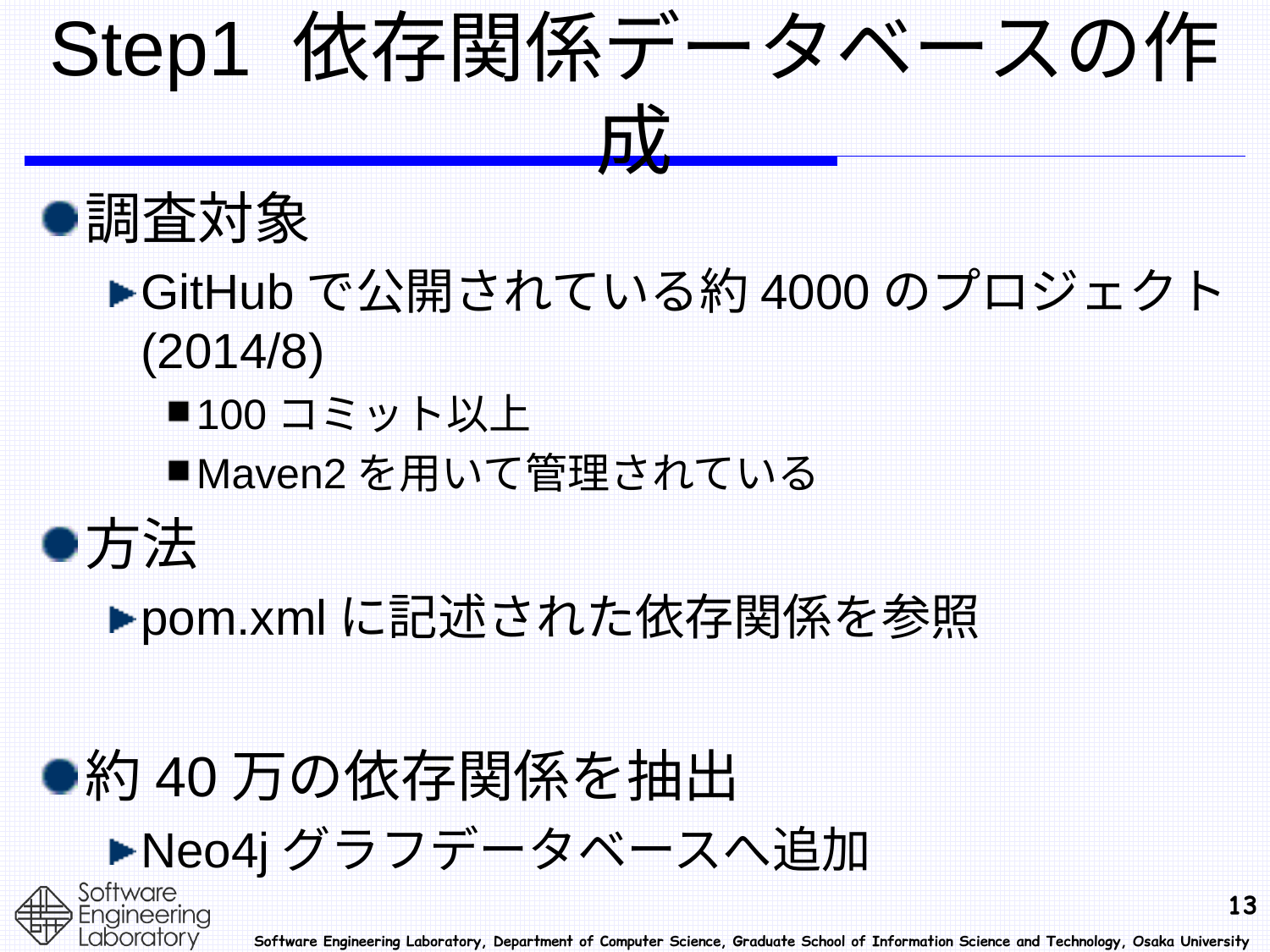

# Step1 依存関係データベースの作成
調査対象
GitHubで公開されている約4000のプロジェクト(2014/8)
100コミット以上
Maven2を用いて管理されている
方法
pom.xmlに記述された依存関係を参照

約40万の依存関係を抽出
Neo4jグラフデータベースへ追加